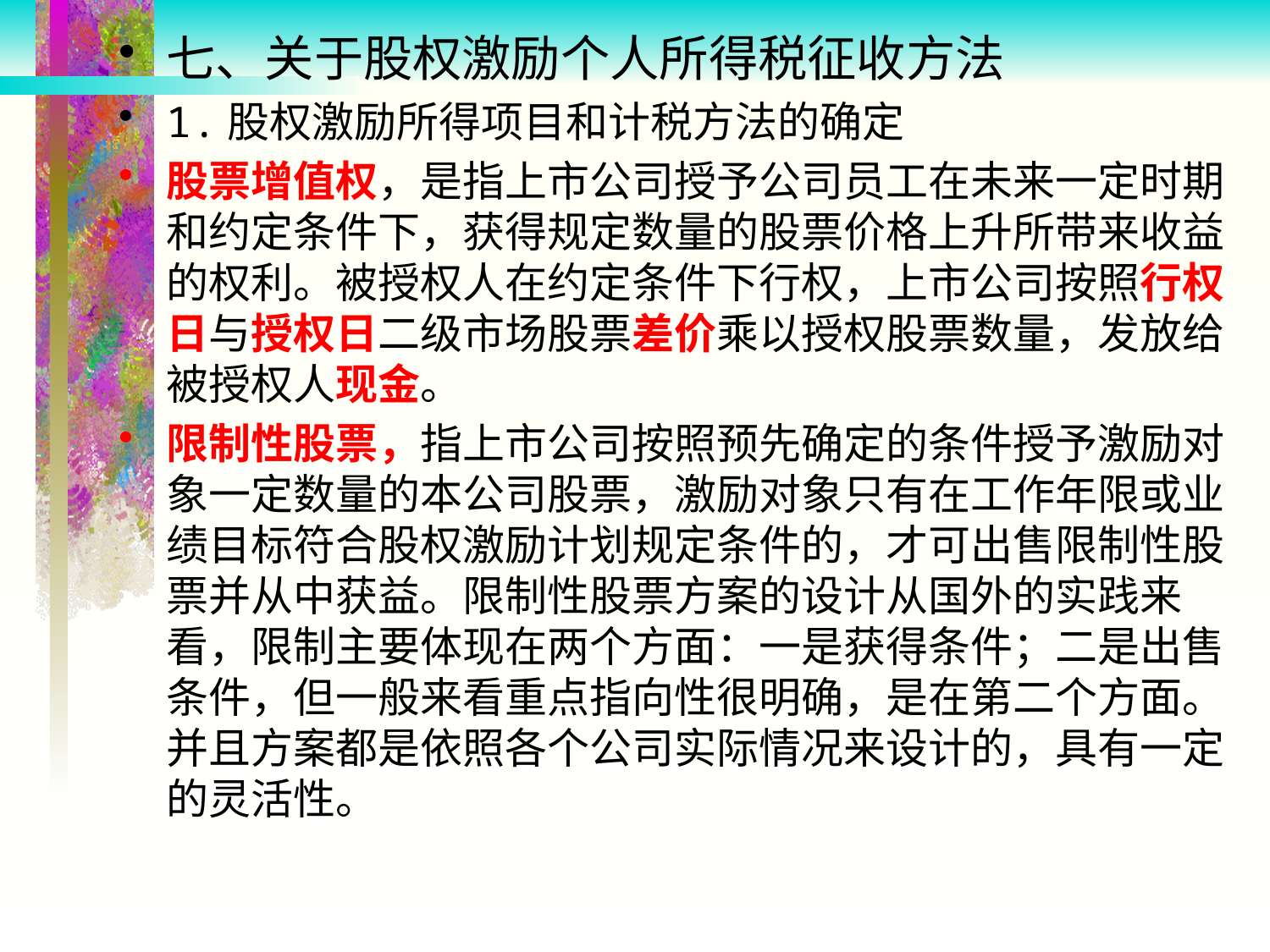

七、关于股权激励个人所得税征收方法
1.股权激励所得项目和计税方法的确定
股票增值权，是指上市公司授予公司员工在未来一定时期和约定条件下，获得规定数量的股票价格上升所带来收益的权利。被授权人在约定条件下行权，上市公司按照行权日与授权日二级市场股票差价乘以授权股票数量，发放给被授权人现金。
限制性股票，指上市公司按照预先确定的条件授予激励对象一定数量的本公司股票，激励对象只有在工作年限或业绩目标符合股权激励计划规定条件的，才可出售限制性股票并从中获益。限制性股票方案的设计从国外的实践来看，限制主要体现在两个方面：一是获得条件；二是出售条件，但一般来看重点指向性很明确，是在第二个方面。并且方案都是依照各个公司实际情况来设计的，具有一定的灵活性。